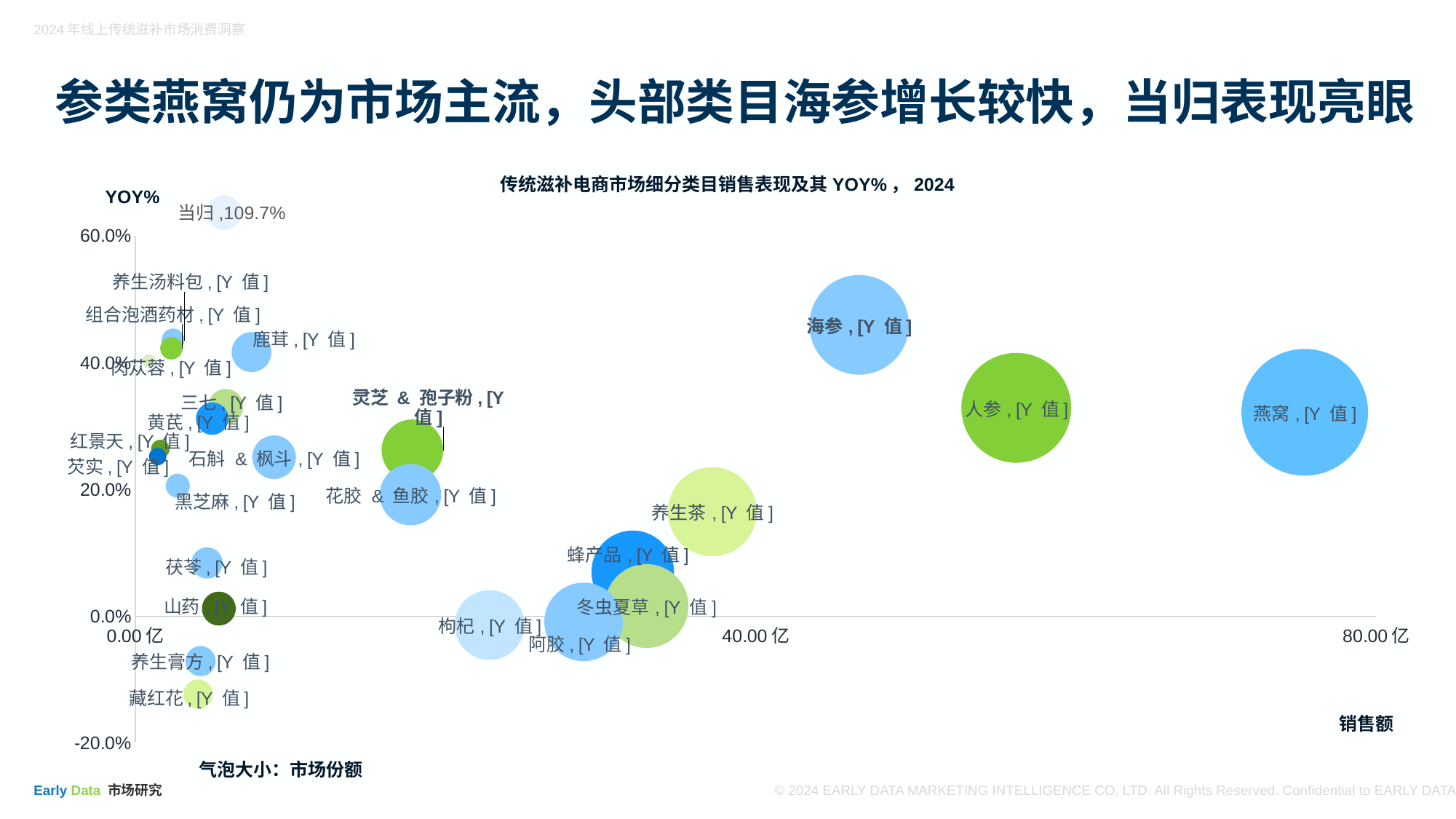

参类燕窝仍为市场主流，头部类目海参增长较快，当归表现亮眼
传统滋补电商市场细分类目销售表现及其YOY%，2024

YOY%
当归,109.7%

### Chart

| Category |  |
|---|---|
销售额
气泡大小：市场份额